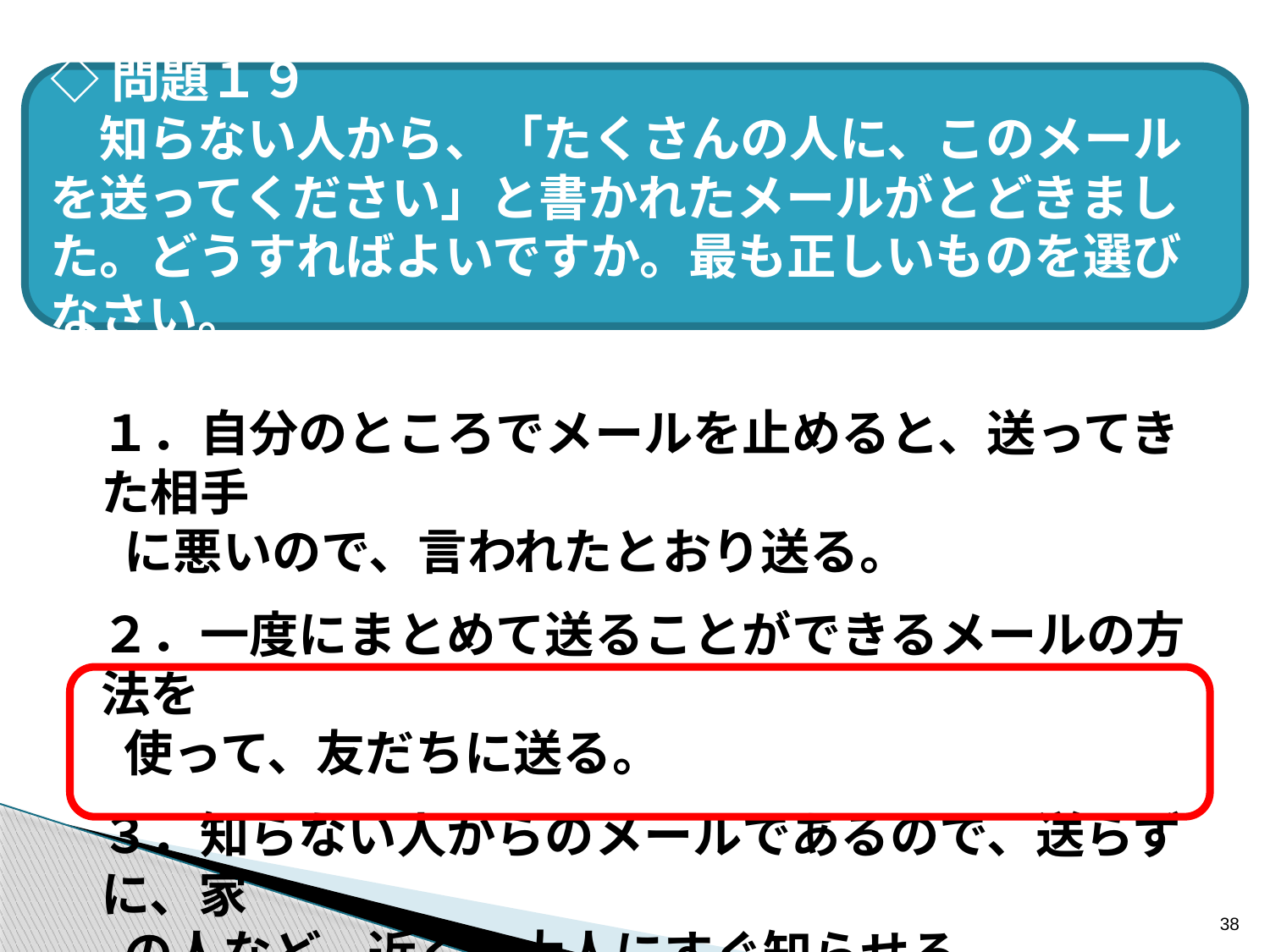

◇問題１９
　知らない人から、「たくさんの人に、このメールを送ってください」と書かれたメールがとどきました。どうすればよいですか。最も正しいものを選びなさい。
１．自分のところでメールを止めると、送ってきた相手
 に悪いので、言われたとおり送る。

２．一度にまとめて送ることができるメールの方法を
 使って、友だちに送る。

３．知らない人からのメールであるので、送らずに、家
 の人など、近くの大人にすぐ知らせる。

38